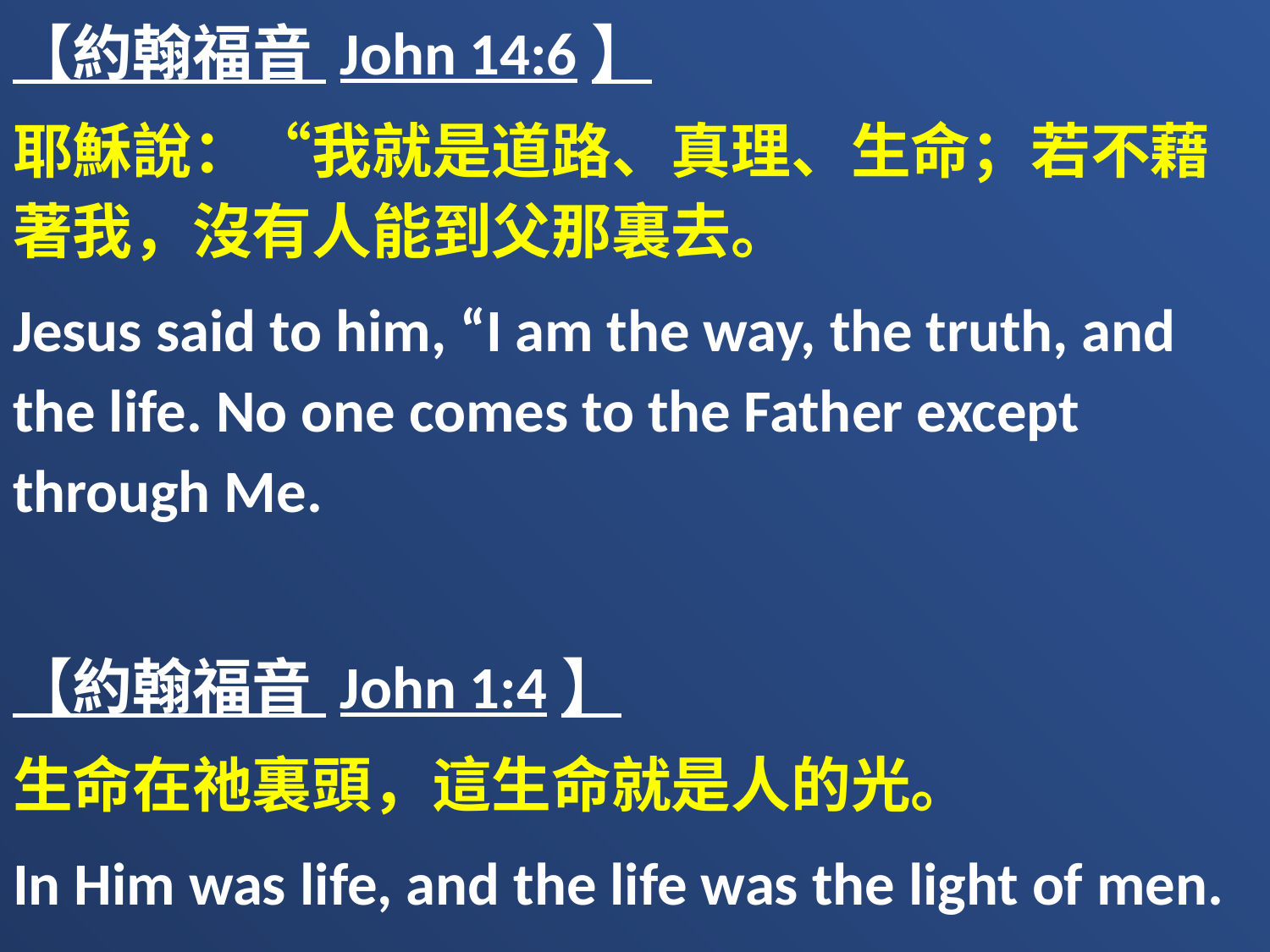

【約翰福音 John 14:6】
耶穌說：“我就是道路、真理、生命；若不藉著我，沒有人能到父那裏去。
Jesus said to him, “I am the way, the truth, and the life. No one comes to the Father except through Me.

【約翰福音 John 1:4】
生命在祂裏頭，這生命就是人的光。
In Him was life, and the life was the light of men.